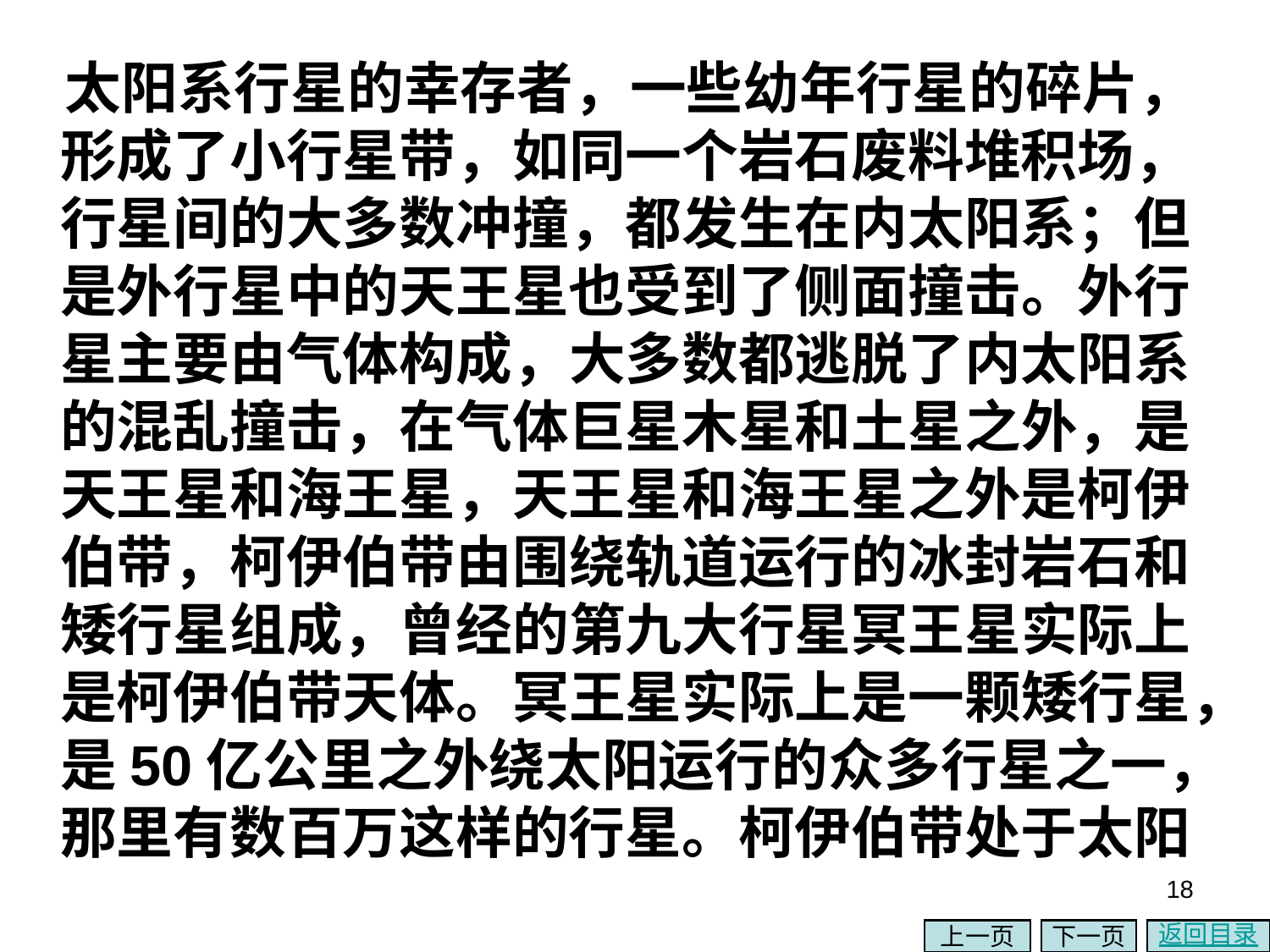

太阳系行星的幸存者，一些幼年行星的碎片，形成了小行星带，如同一个岩石废料堆积场，行星间的大多数冲撞，都发生在内太阳系；但是外行星中的天王星也受到了侧面撞击。外行星主要由气体构成，大多数都逃脱了内太阳系的混乱撞击，在气体巨星木星和土星之外，是天王星和海王星，天王星和海王星之外是柯伊伯带，柯伊伯带由围绕轨道运行的冰封岩石和矮行星组成，曾经的第九大行星冥王星实际上是柯伊伯带天体。冥王星实际上是一颗矮行星，是50亿公里之外绕太阳运行的众多行星之一，那里有数百万这样的行星。柯伊伯带处于太阳
18
上一页
下一页
返回目录